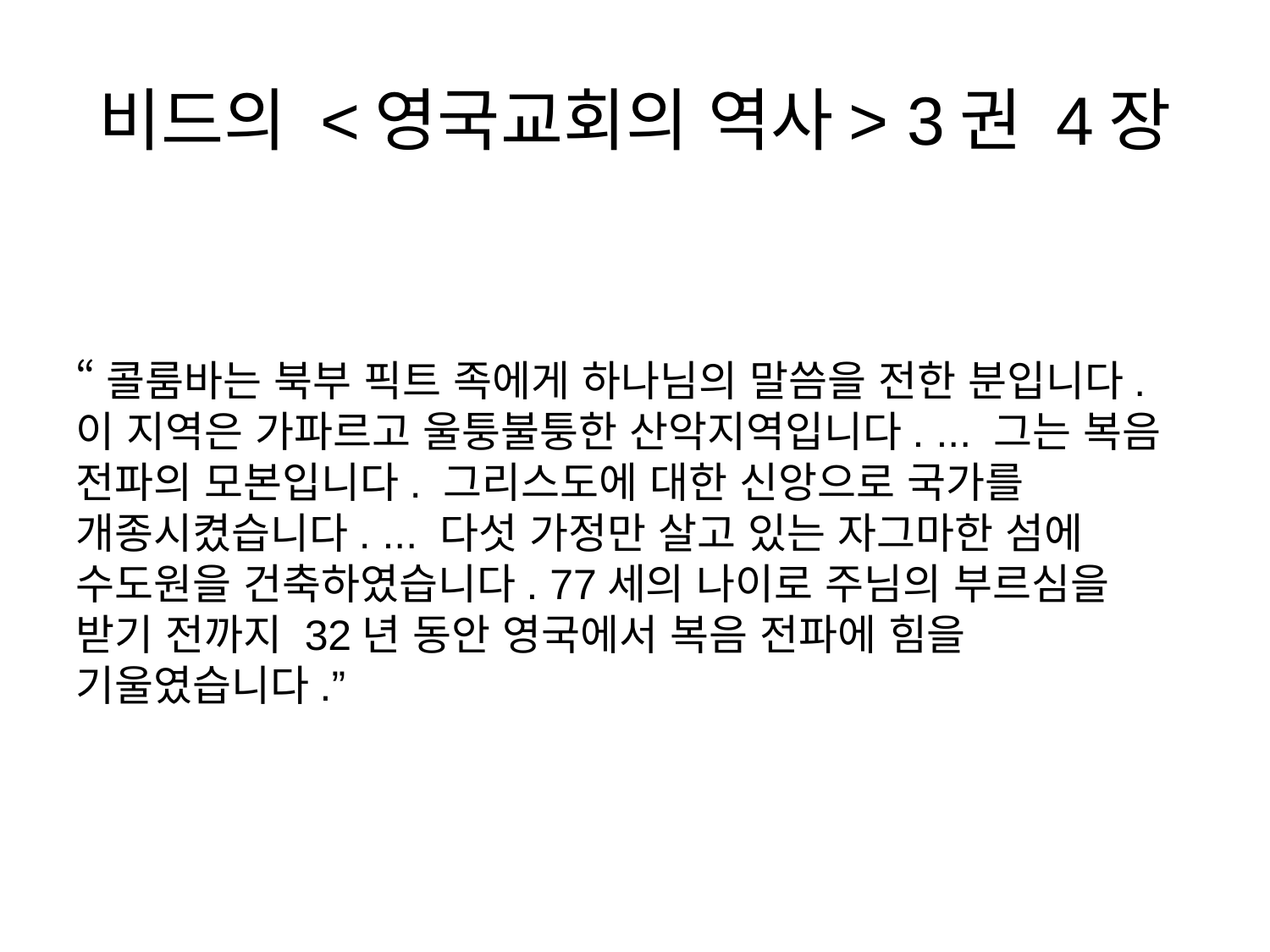

# 비드의 <영국교회의 역사> 3권 4장

“콜룸바는 북부 픽트 족에게 하나님의 말씀을 전한 분입니다. 이 지역은 가파르고 울퉁불퉁한 산악지역입니다. ... 그는 복음 전파의 모본입니다. 그리스도에 대한 신앙으로 국가를 개종시켰습니다. ... 다섯 가정만 살고 있는 자그마한 섬에 수도원을 건축하였습니다. 77세의 나이로 주님의 부르심을 받기 전까지 32년 동안 영국에서 복음 전파에 힘을 기울였습니다.”